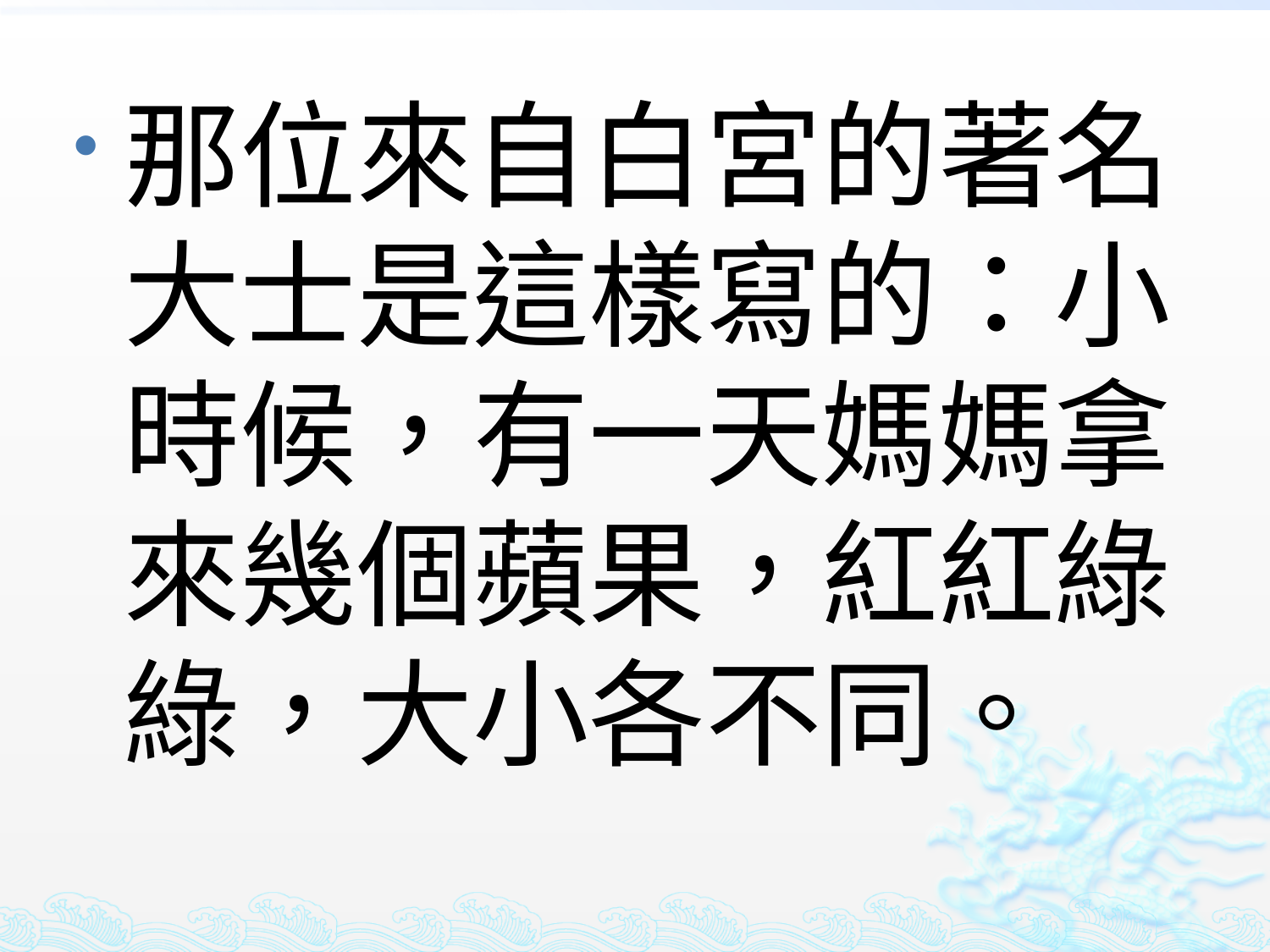

那位來自白宮的著名大士是這樣寫的：小時候，有一天媽媽拿來幾個蘋果，紅紅綠綠，大小各不同。